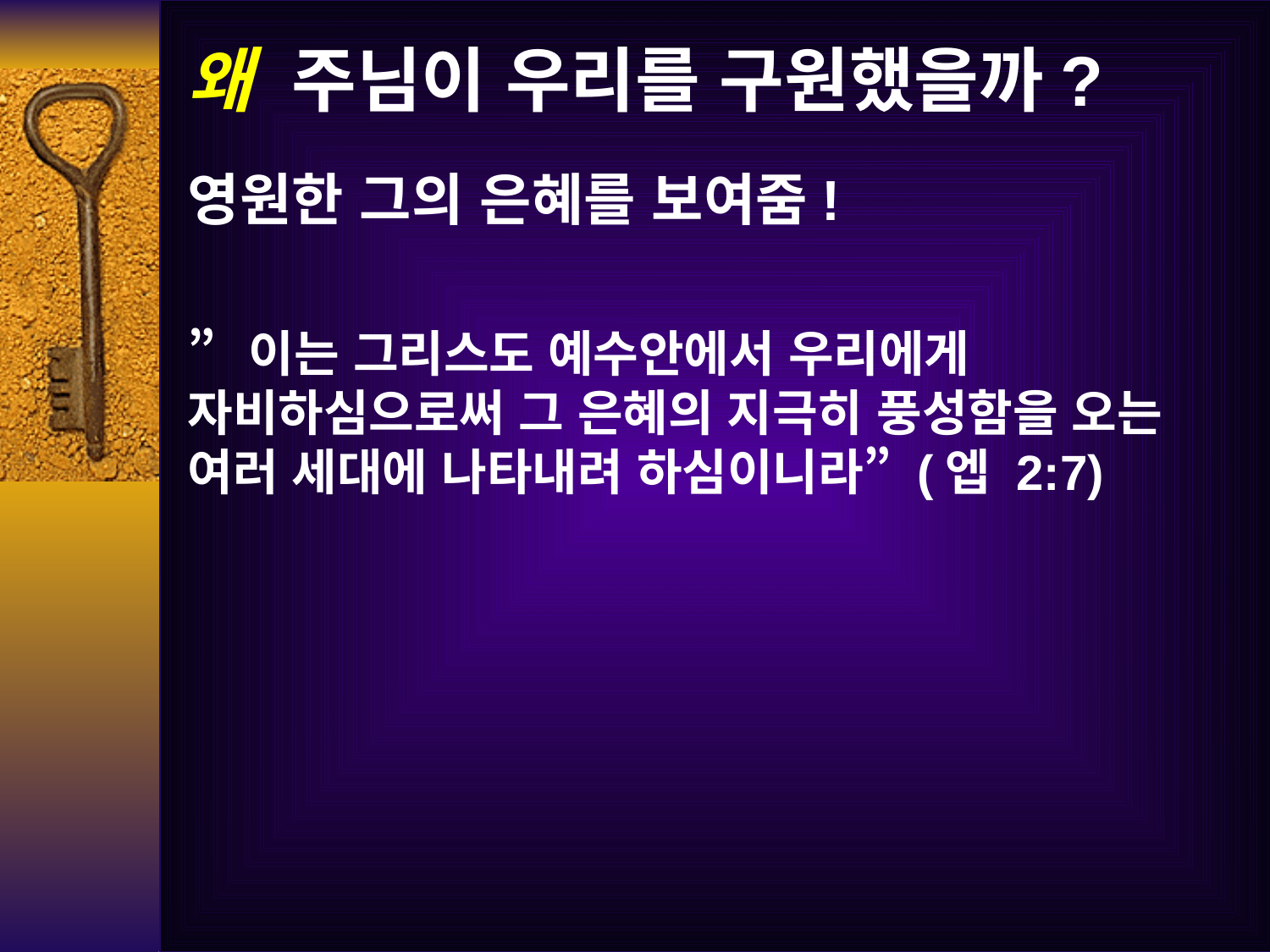

# 왜  주님이 우리를 구원했을까?
영원한 그의 은혜를 보여줌!
”이는 그리스도 예수안에서 우리에게 자비하심으로써 그 은혜의 지극히 풍성함을 오는 여러 세대에 나타내려 하심이니라” (엡 2:7)